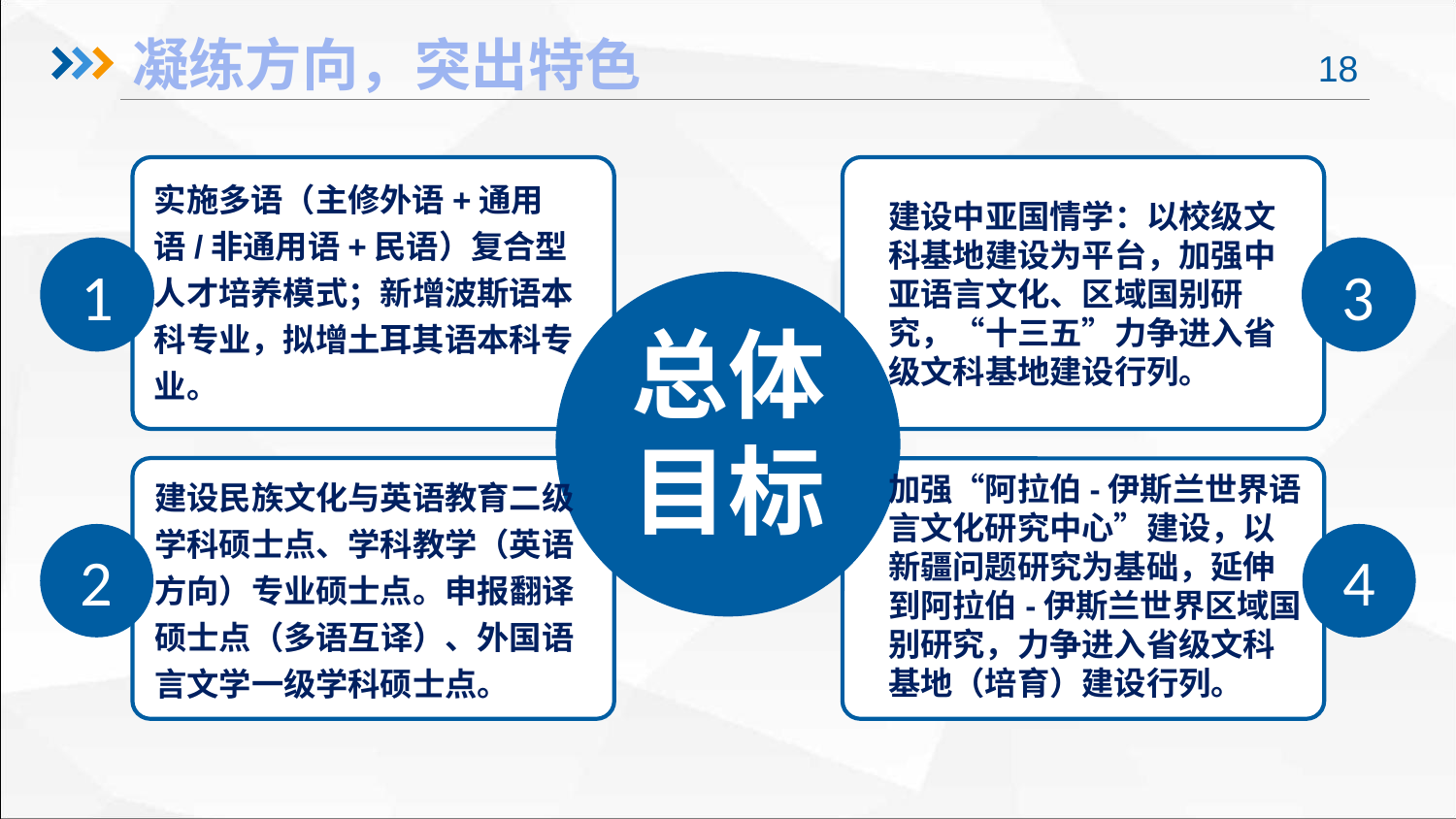

凝练方向，突出特色

实施多语（主修外语+通用语/非通用语+民语）复合型人才培养模式；新增波斯语本科专业，拟增土耳其语本科专业。
建设中亚国情学：以校级文科基地建设为平台，加强中亚语言文化、区域国别研究，“十三五”力争进入省级文科基地建设行列。
1
3

总体目标
加强“阿拉伯-伊斯兰世界语言文化研究中心”建设，以新疆问题研究为基础，延伸到阿拉伯-伊斯兰世界区域国别研究，力争进入省级文科基地（培育）建设行列。

建设民族文化与英语教育二级学科硕士点、学科教学（英语方向）专业硕士点。申报翻译硕士点（多语互译）、外国语言文学一级学科硕士点。
2
4